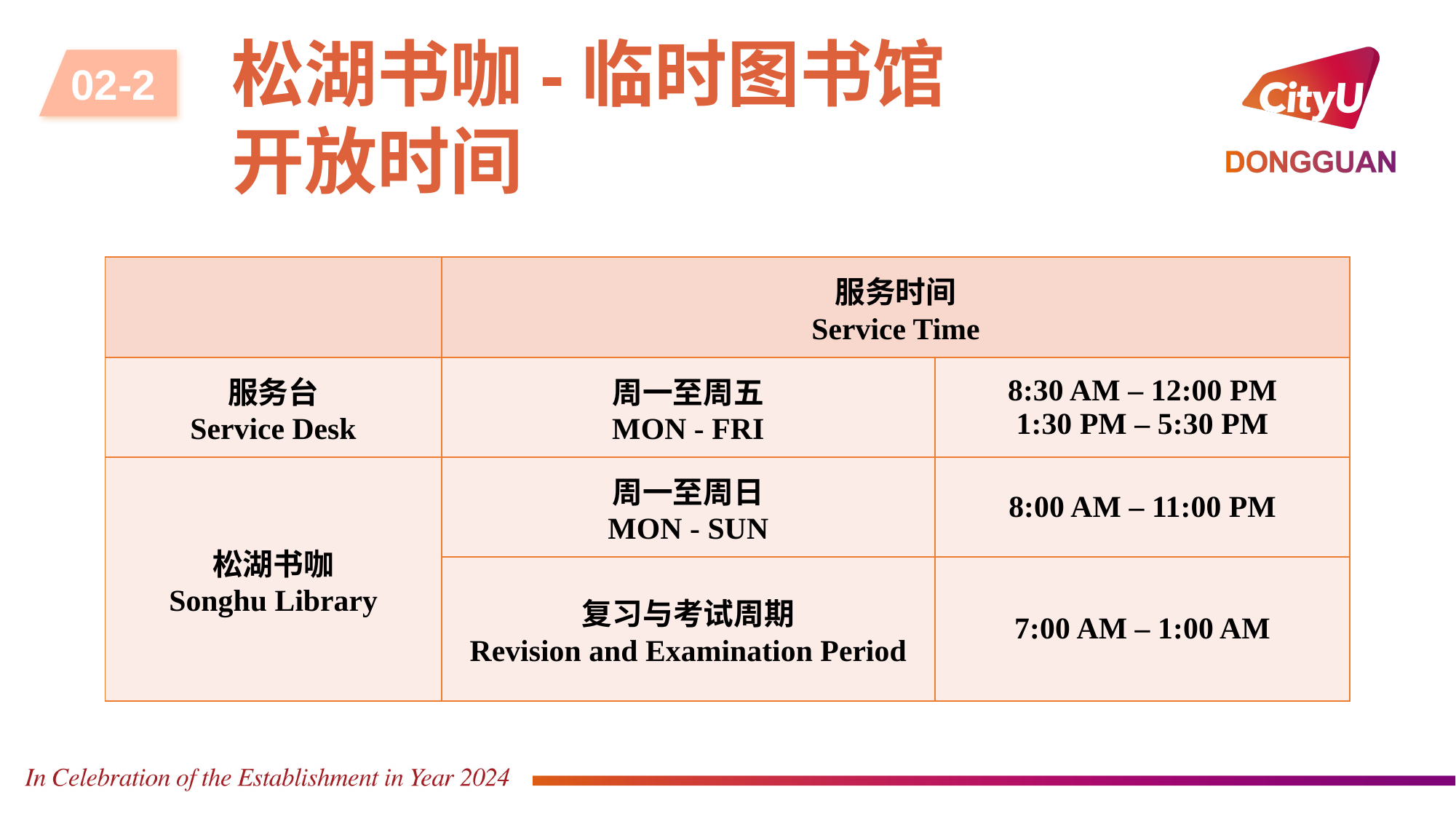

松湖书咖-临时图书馆开放时间
02-2
|  | 服务时间 Service Time |  |
| --- | --- | --- |
| 服务台 Service Desk | 周一至周五 MON - FRI | 8:30 AM – 12:00 PM 1:30 PM – 5:30 PM |
| 松湖书咖 Songhu Library | 周一至周日 MON - SUN | 8:00 AM – 11:00 PM |
|  | 复习与考试周期 Revision and Examination Period | 7:00 AM – 1:00 AM |